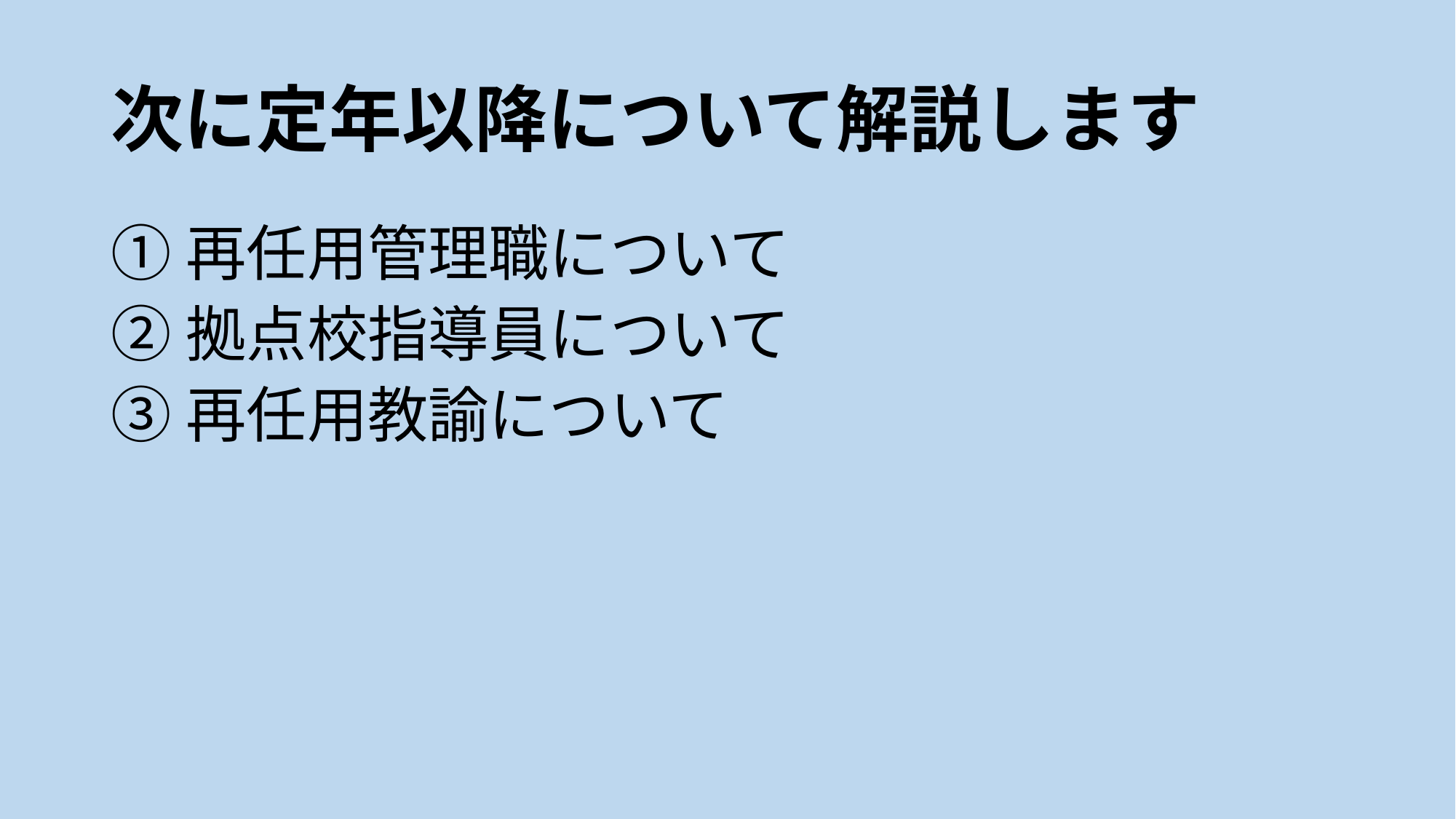

# 次に定年以降について解説します
①再任用管理職について
②拠点校指導員について
③再任用教諭について